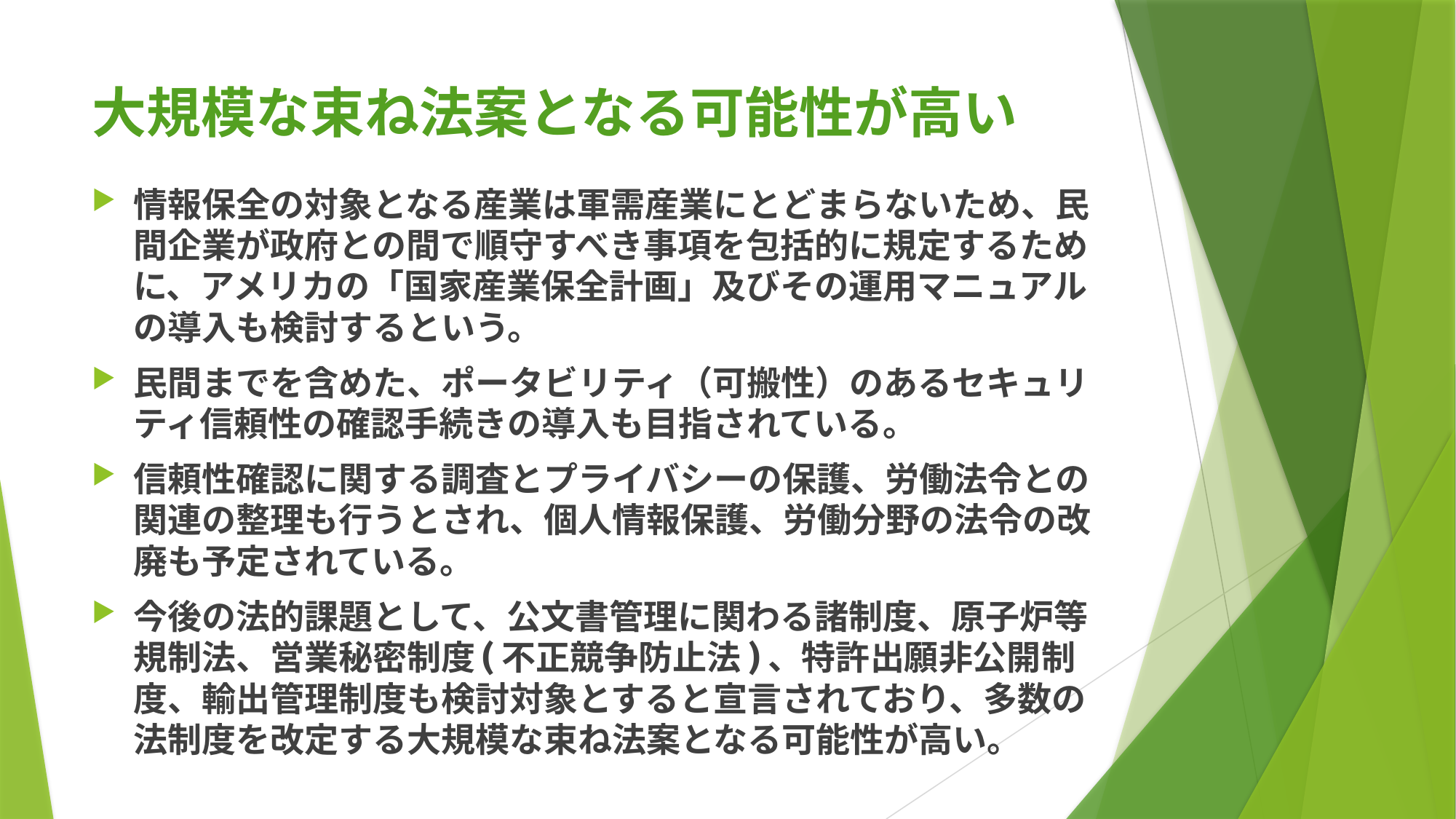

# 大規模な束ね法案となる可能性が高い
情報保全の対象となる産業は軍需産業にとどまらないため、民間企業が政府との間で順守すべき事項を包括的に規定するために、アメリカの「国家産業保全計画」及びその運用マニュアルの導入も検討するという。
民間までを含めた、ポータビリティ（可搬性）のあるセキュリティ信頼性の確認手続きの導入も目指されている。
信頼性確認に関する調査とプライバシーの保護、労働法令との関連の整理も行うとされ、個人情報保護、労働分野の法令の改廃も予定されている。
今後の法的課題として、公文書管理に関わる諸制度、原子炉等規制法、営業秘密制度(不正競争防止法)、特許出願非公開制度、輸出管理制度も検討対象とすると宣言されており、多数の法制度を改定する大規模な束ね法案となる可能性が高い。
32